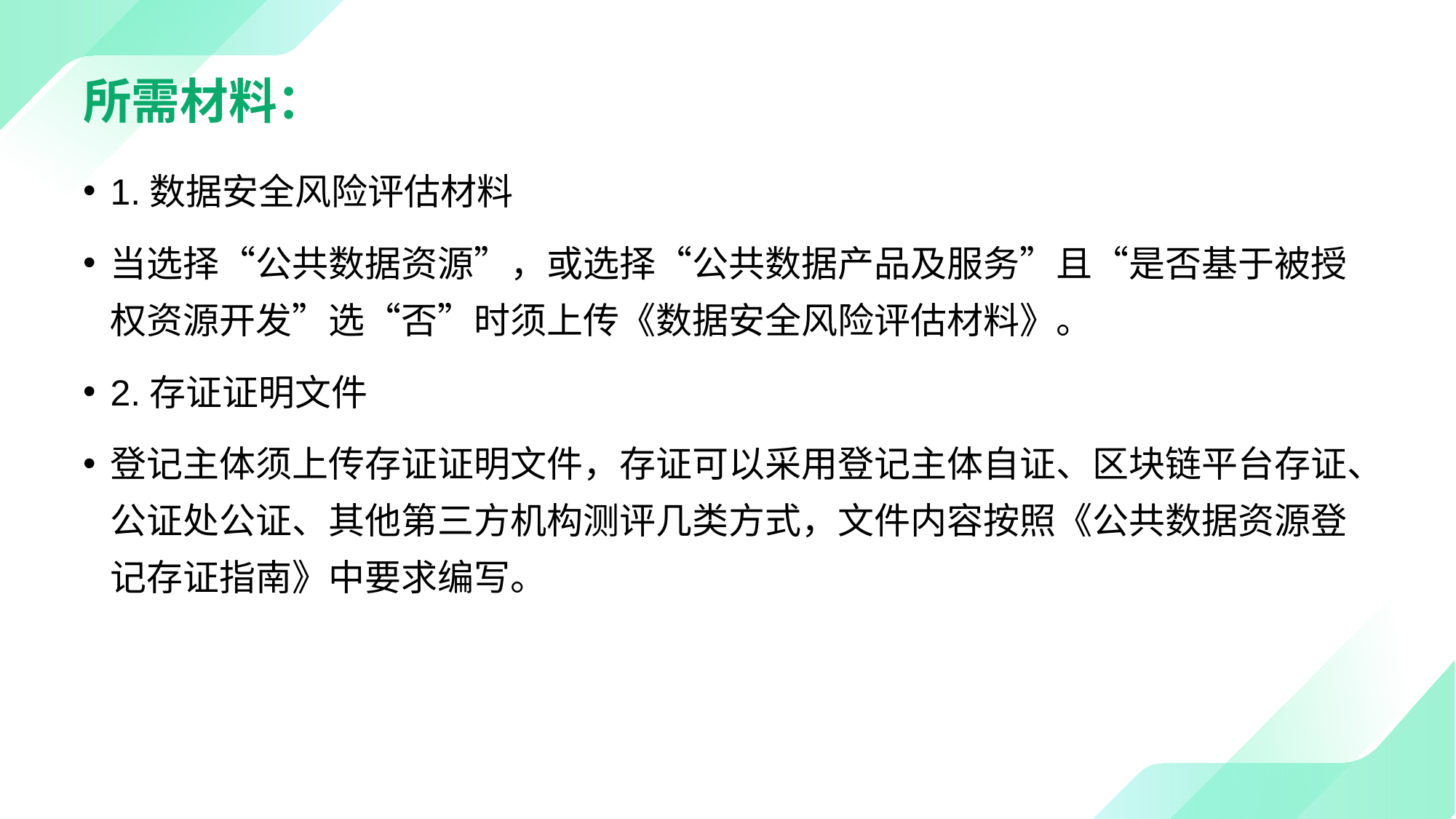

# 所需材料：
1.数据安全风险评估材料
当选择“公共数据资源”，或选择“公共数据产品及服务”且“是否基于被授权资源开发”选“否”时须上传《数据安全风险评估材料》。
2.存证证明文件
登记主体须上传存证证明文件，存证可以采用登记主体自证、区块链平台存证、公证处公证、其他第三方机构测评几类方式，文件内容按照《公共数据资源登记存证指南》中要求编写。